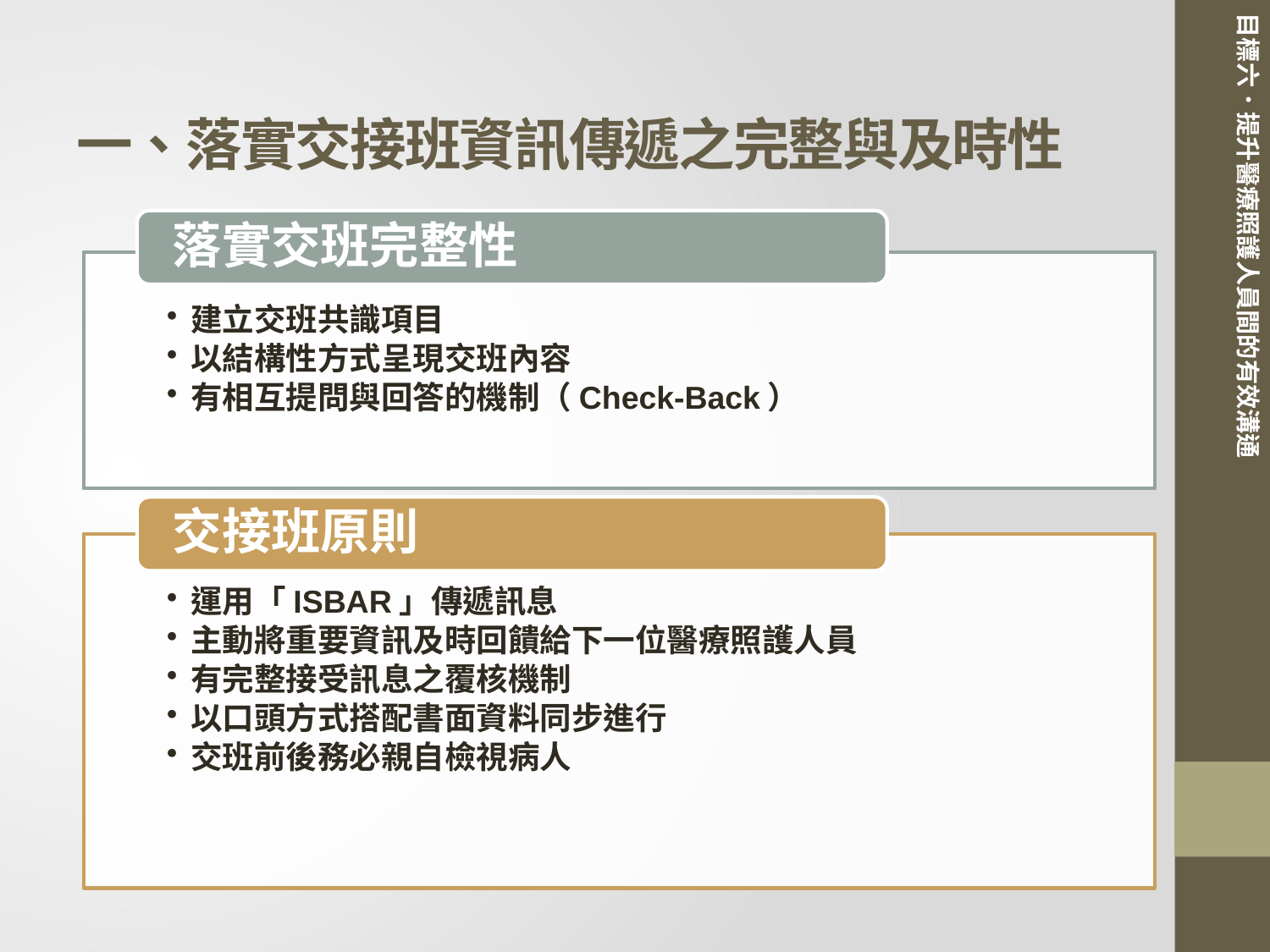

# 一、落實交接班資訊傳遞之完整與及時性
建立交班共識項目
以結構性方式呈現交班內容
有相互提問與回答的機制（Check-Back）
落實交班完整性
運用「ISBAR」傳遞訊息
主動將重要資訊及時回饋給下一位醫療照護人員
有完整接受訊息之覆核機制
以口頭方式搭配書面資料同步進行
交班前後務必親自檢視病人
交接班原則